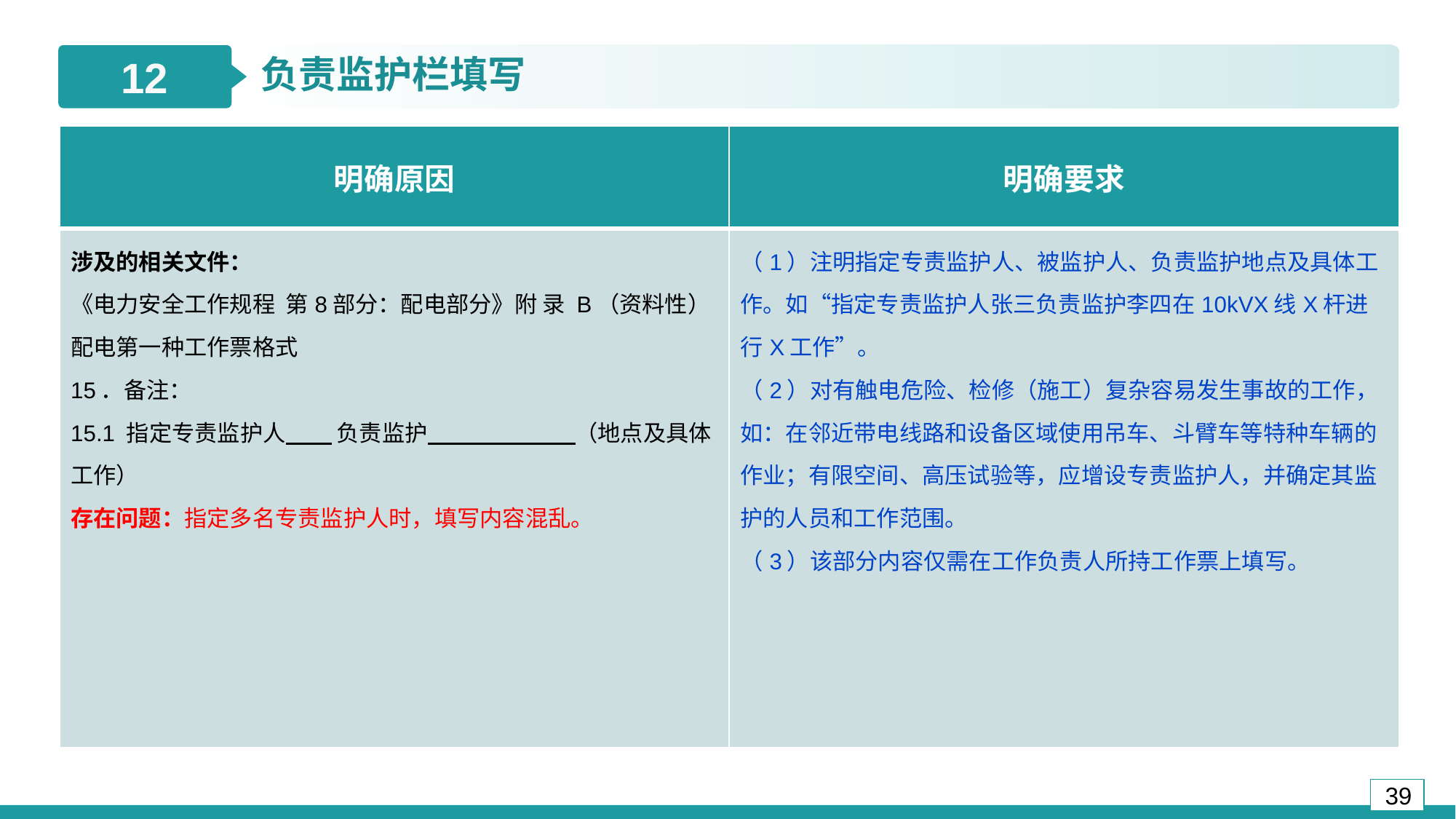

12
负责监护栏填写
| 明确原因 | 明确要求 |
| --- | --- |
| 涉及的相关文件： 《电力安全工作规程 第8部分：配电部分》附 录 B（资料性）配电第一种工作票格式 15．备注： 15.1 指定专责监护人 负责监护 （地点及具体工作） 存在问题：指定多名专责监护人时，填写内容混乱。 | （1）注明指定专责监护人、被监护人、负责监护地点及具体工作。如“指定专责监护人张三负责监护李四在10kVX线X杆进行X工作”。 （2）对有触电危险、检修（施工）复杂容易发生事故的工作，如：在邻近带电线路和设备区域使用吊车、斗臂车等特种车辆的作业；有限空间、高压试验等，应增设专责监护人，并确定其监护的人员和工作范围。 （3）该部分内容仅需在工作负责人所持工作票上填写。 |
3
2

10